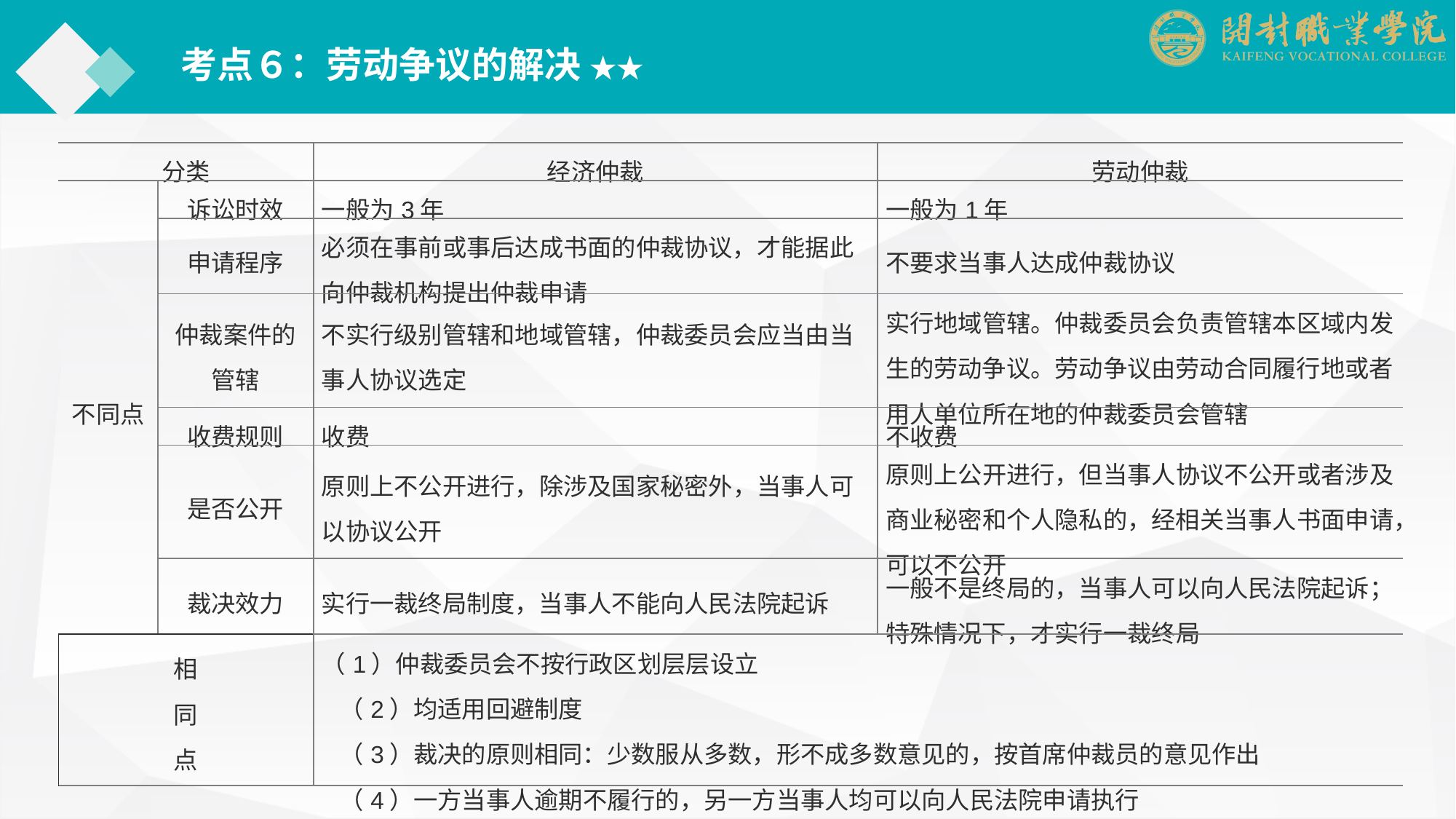

考点６：劳动争议的解决 ★★
| 分类 |  | 经济仲裁 | 劳动仲裁 |
| --- | --- | --- | --- |
| 不同点 | 诉讼时效 | 一般为3年 | 一般为1年 |
|  | 申请程序 | 必须在事前或事后达成书面的仲裁协议，才能据此向仲裁机构提出仲裁申请 | 不要求当事人达成仲裁协议 |
|  | 仲裁案件的管辖 | 不实行级别管辖和地域管辖，仲裁委员会应当由当事人协议选定 | 实行地域管辖。仲裁委员会负责管辖本区域内发生的劳动争议。劳动争议由劳动合同履行地或者用人单位所在地的仲裁委员会管辖 |
|  | 收费规则 | 收费 | 不收费 |
|  | 是否公开 | 原则上不公开进行，除涉及国家秘密外，当事人可以协议公开 | 原则上公开进行，但当事人协议不公开或者涉及商业秘密和个人隐私的，经相关当事人书面申请，可以不公开 |
|  | 裁决效力 | 实行一裁终局制度，当事人不能向人民法院起诉 | 一般不是终局的，当事人可以向人民法院起诉；特殊情况下，才实行一裁终局 |
| 相 同 点 |  | （1）仲裁委员会不按行政区划层层设立 （2）均适用回避制度 （3）裁决的原则相同：少数服从多数，形不成多数意见的，按首席仲裁员的意见作出 （4）一方当事人逾期不履行的，另一方当事人均可以向人民法院申请执行 |  |